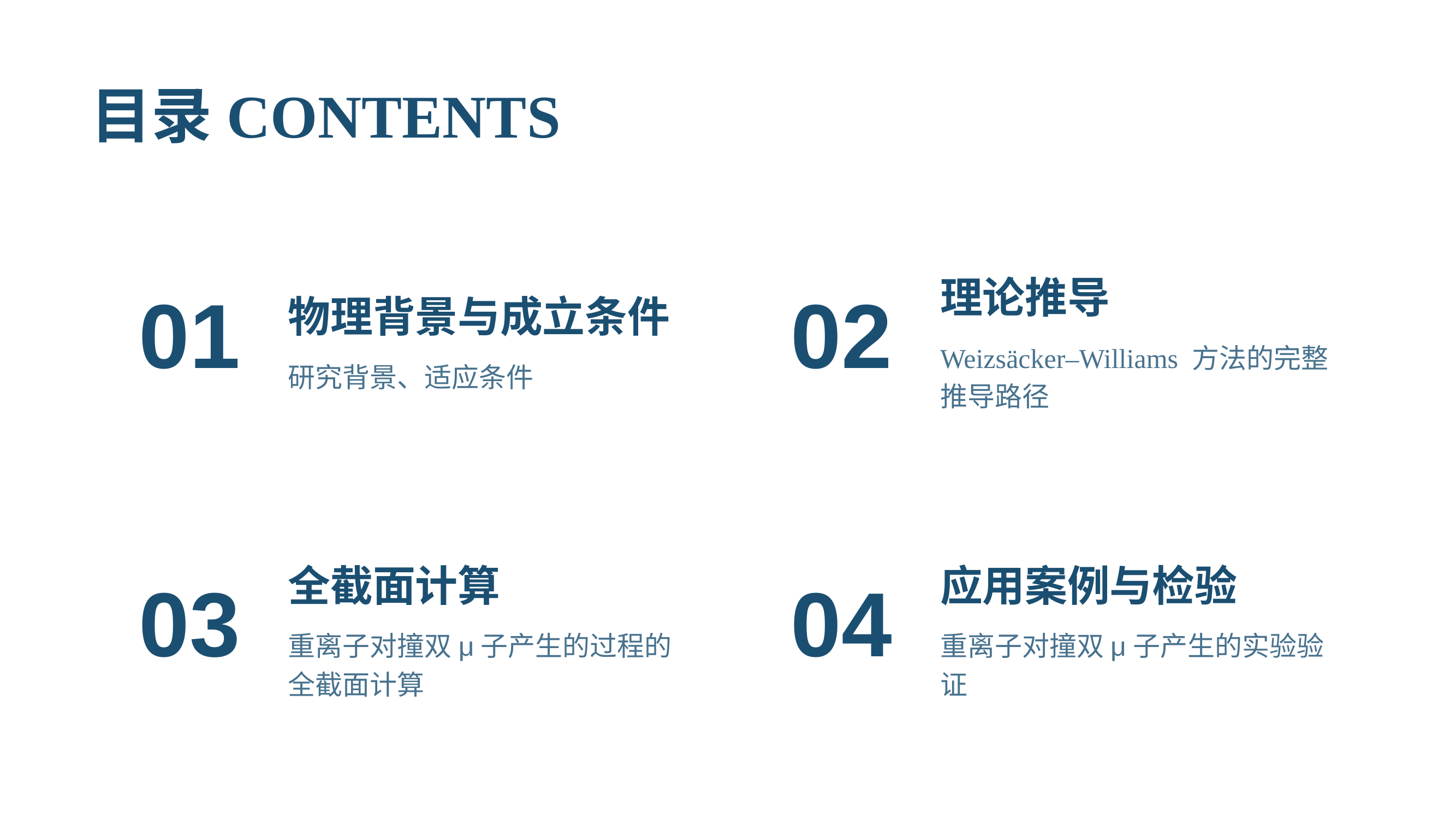

目录CONTENTS

01
02
物理背景与成立条件
研究背景、适应条件
理论推导
Weizsäcker–Williams 方法的完整推导路径

03
04
全截面计算
重离子对撞双μ子产生的过程的全截面计算
应用案例与检验
重离子对撞双μ子产生的实验验证